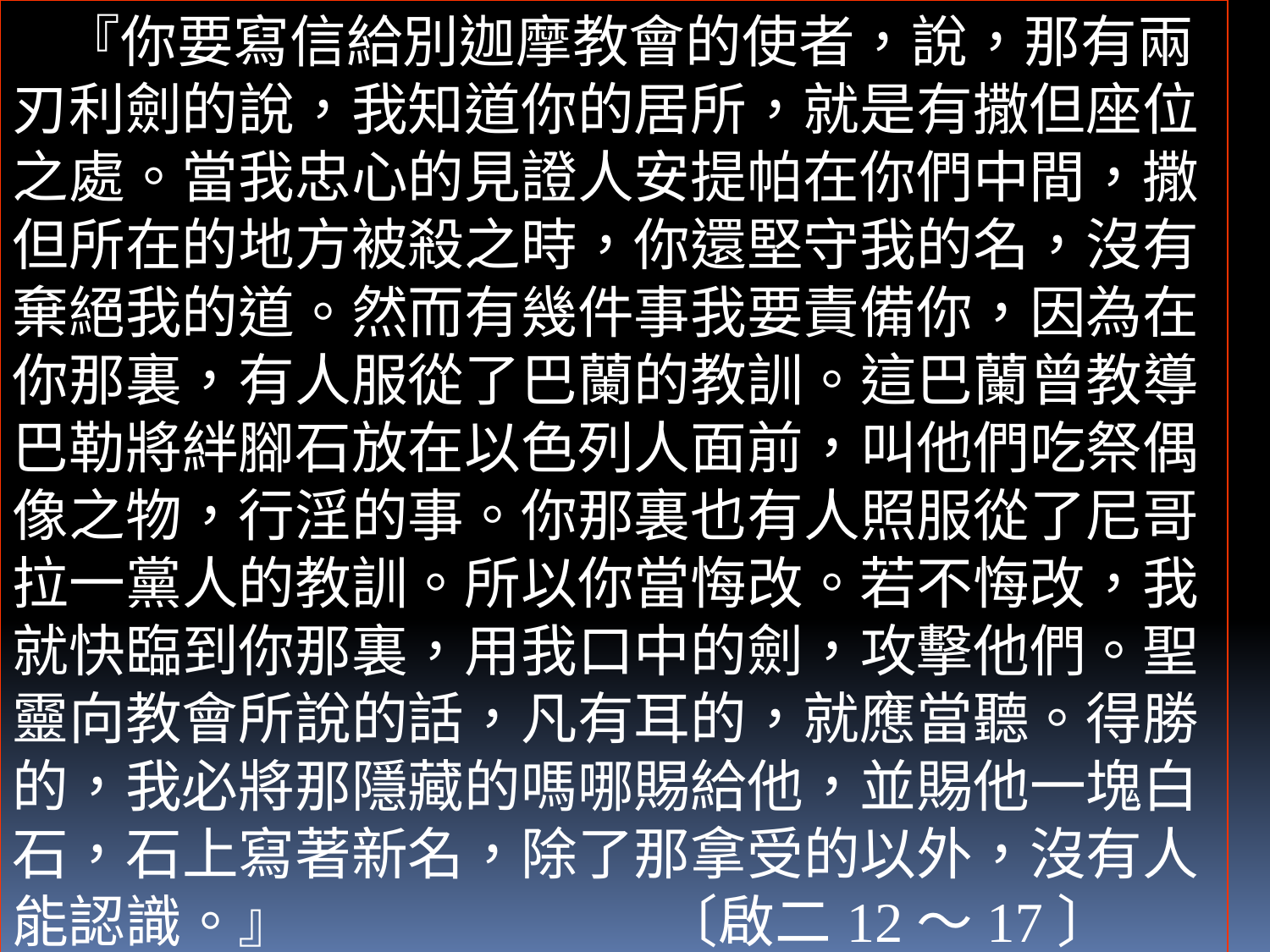

『你要寫信給別迦摩教會的使者，說，那有兩刃利劍的說，我知道你的居所，就是有撒但座位之處。當我忠心的見證人安提帕在你們中間，撒但所在的地方被殺之時，你還堅守我的名，沒有棄絕我的道。然而有幾件事我要責備你，因為在你那裏，有人服從了巴蘭的教訓。這巴蘭曾教導巴勒將絆腳石放在以色列人面前，叫他們吃祭偶像之物，行淫的事。你那裏也有人照服從了尼哥拉一黨人的教訓。所以你當悔改。若不悔改，我就快臨到你那裏，用我口中的劍，攻擊他們。聖靈向教會所說的話，凡有耳的，就應當聽。得勝的，我必將那隱藏的嗎哪賜給他，並賜他一塊白石，石上寫著新名，除了那拿受的以外，沒有人能認識。』                             〔啟二12～17〕